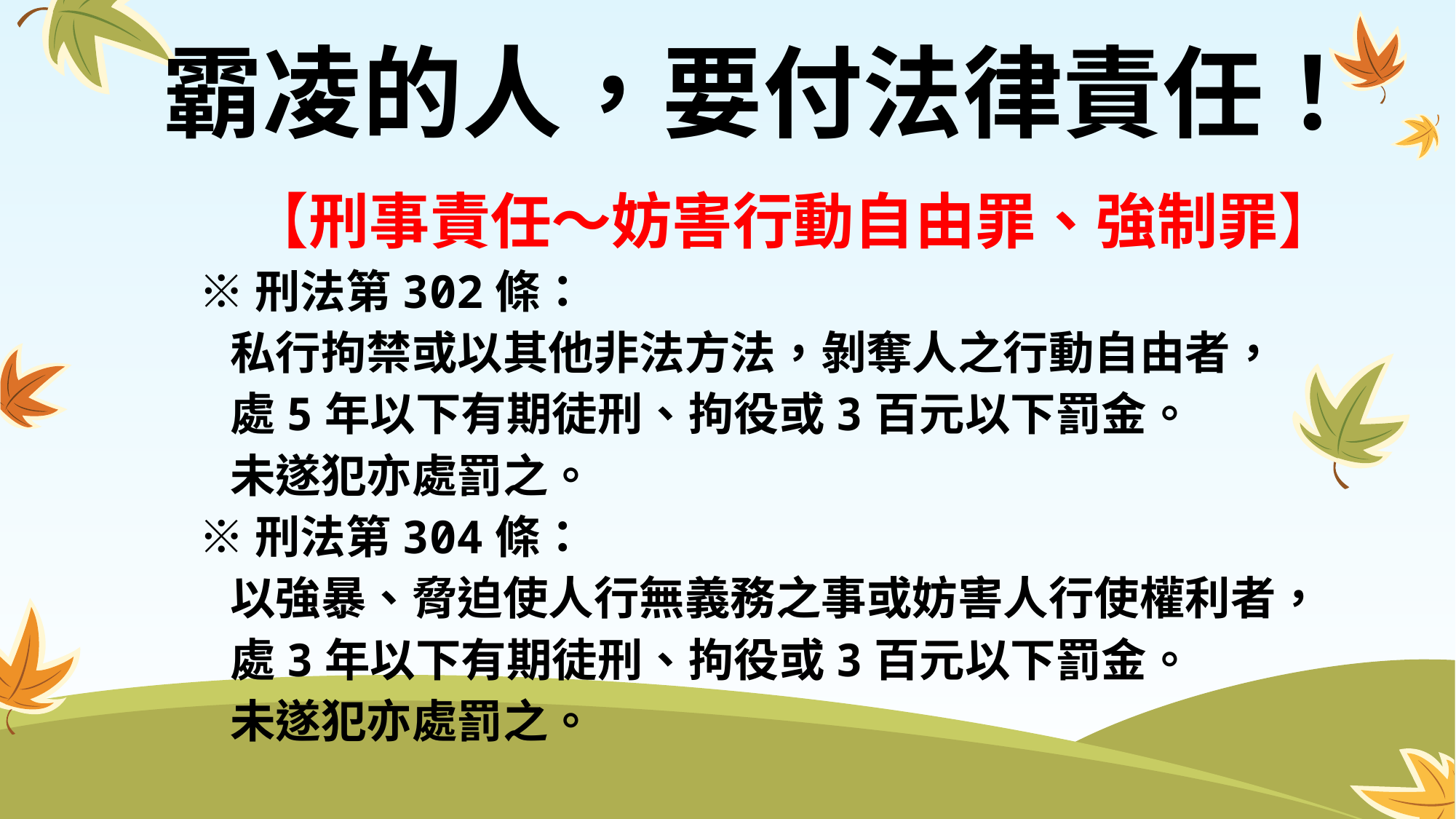

霸凌的人，要付法律責任！
【刑事責任～妨害行動自由罪、強制罪】
※刑法第302條：
  私行拘禁或以其他非法方法，剝奪人之行動自由者，
  處5年以下有期徒刑、拘役或3百元以下罰金。
  未遂犯亦處罰之。
※刑法第304條：
  以強暴、脅迫使人行無義務之事或妨害人行使權利者，
  處3年以下有期徒刑、拘役或3百元以下罰金。
  未遂犯亦處罰之。